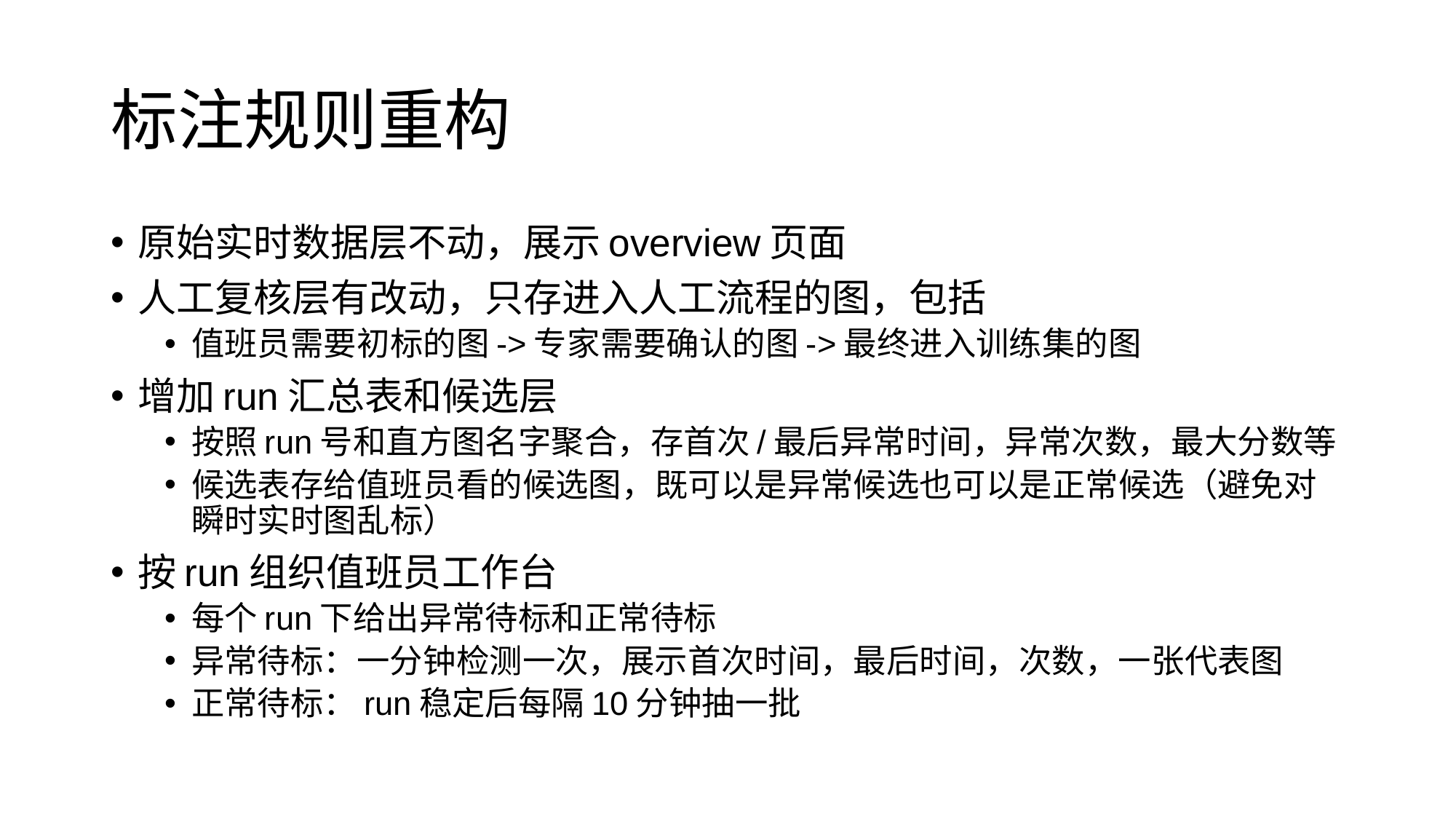

# 标注规则重构
原始实时数据层不动，展示overview页面
人工复核层有改动，只存进入人工流程的图，包括
值班员需要初标的图->专家需要确认的图->最终进入训练集的图
增加run汇总表和候选层
按照run号和直方图名字聚合，存首次/最后异常时间，异常次数，最大分数等
候选表存给值班员看的候选图，既可以是异常候选也可以是正常候选（避免对瞬时实时图乱标）
按run组织值班员工作台
每个run下给出异常待标和正常待标
异常待标：一分钟检测一次，展示首次时间，最后时间，次数，一张代表图
正常待标：run稳定后每隔10分钟抽一批